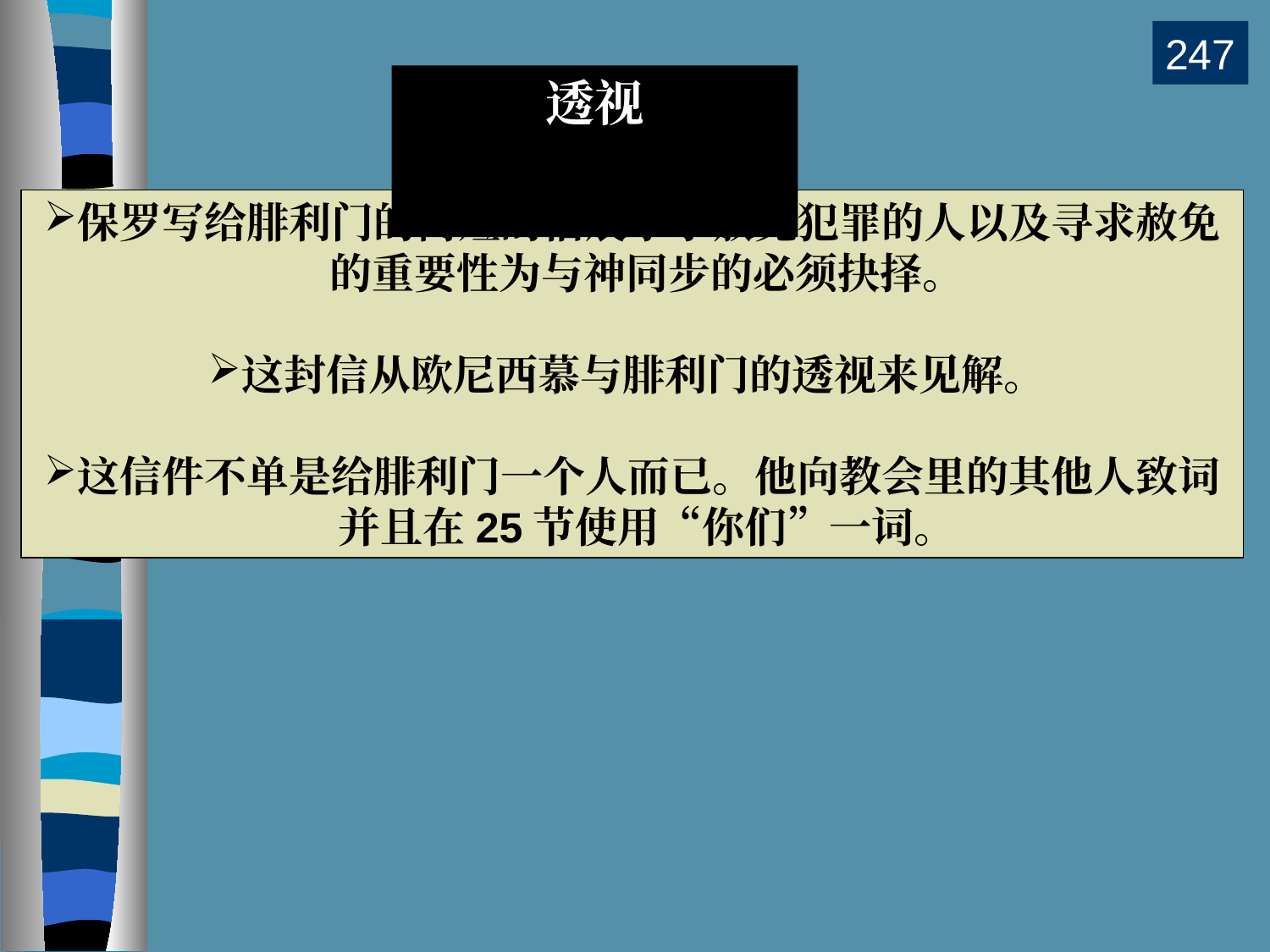

247
透视
保罗写给腓利门的简短的信展示了赦免犯罪的人以及寻求赦免的重要性为与神同步的必须抉择。

这封信从欧尼西慕与腓利门的透视来见解。

这信件不单是给腓利门一个人而已。他向教会里的其他人致词并且在25节使用“你们”一词。